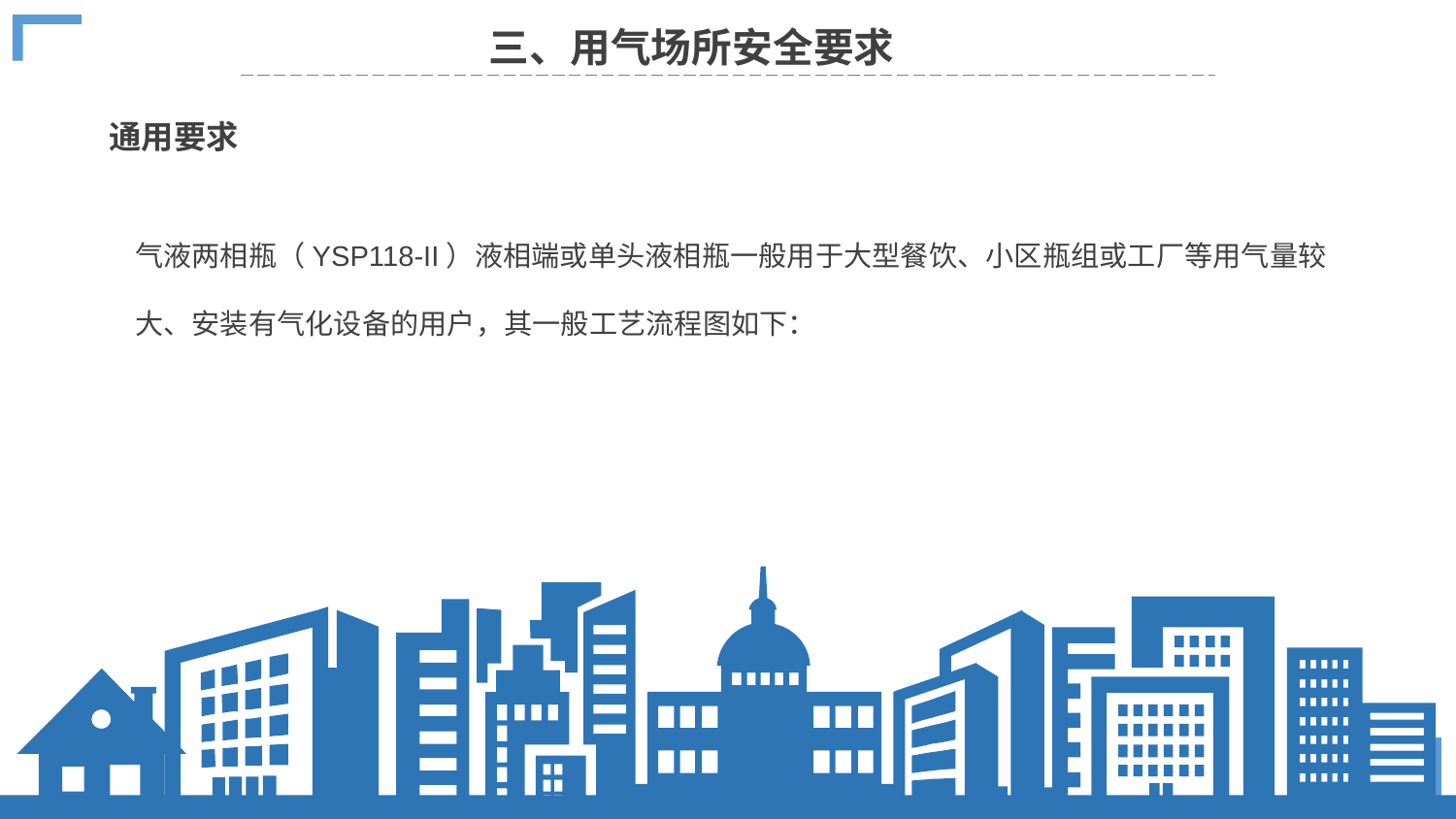

三、用气场所安全要求
通用要求
气液两相瓶（YSP118-II）液相端或单头液相瓶一般用于大型餐饮、小区瓶组或工厂等用气量较大、安装有气化设备的用户，其一般工艺流程图如下：